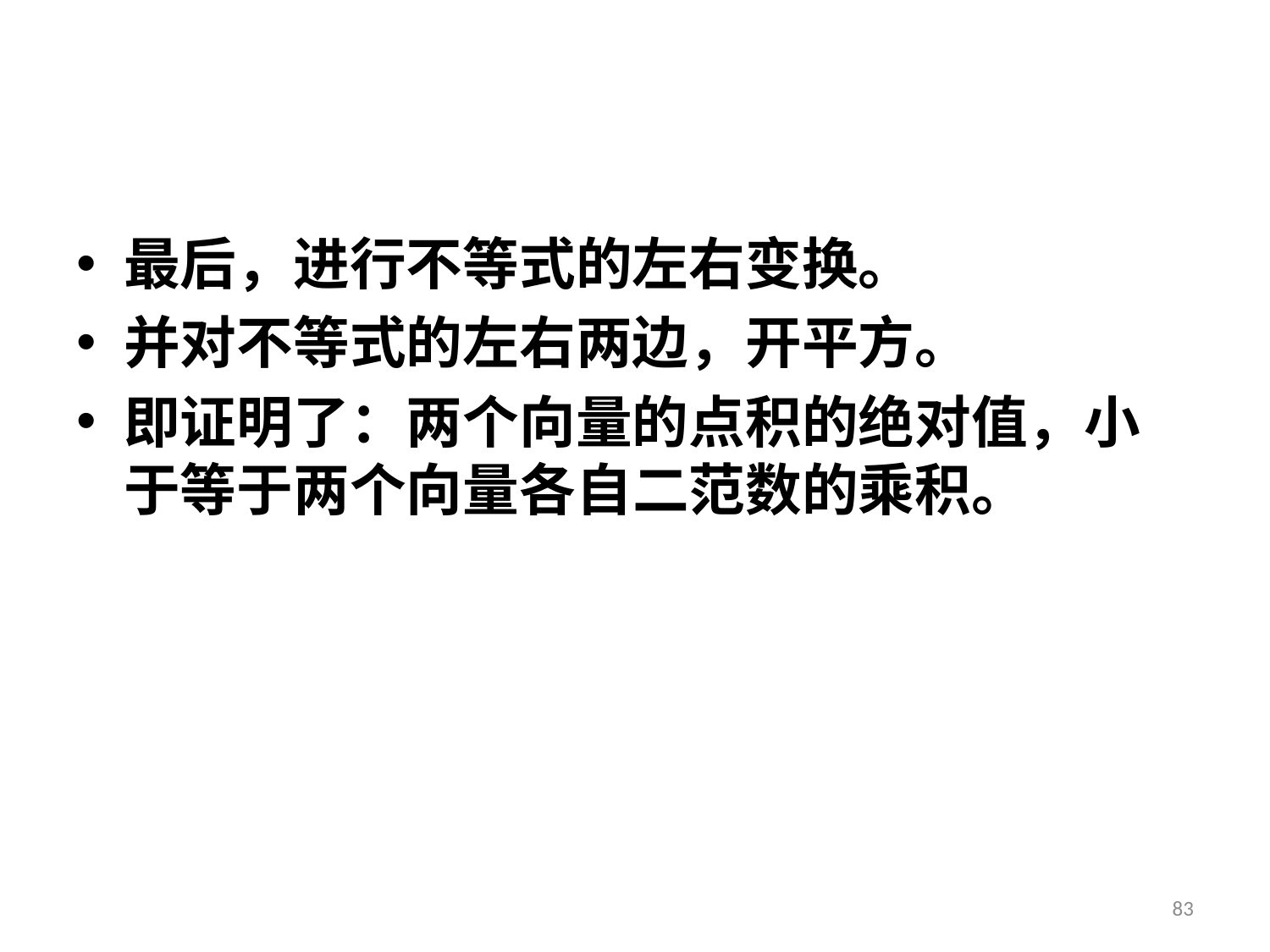

最后，进行不等式的左右变换。
并对不等式的左右两边，开平方。
即证明了：两个向量的点积的绝对值，小于等于两个向量各自二范数的乘积。
83